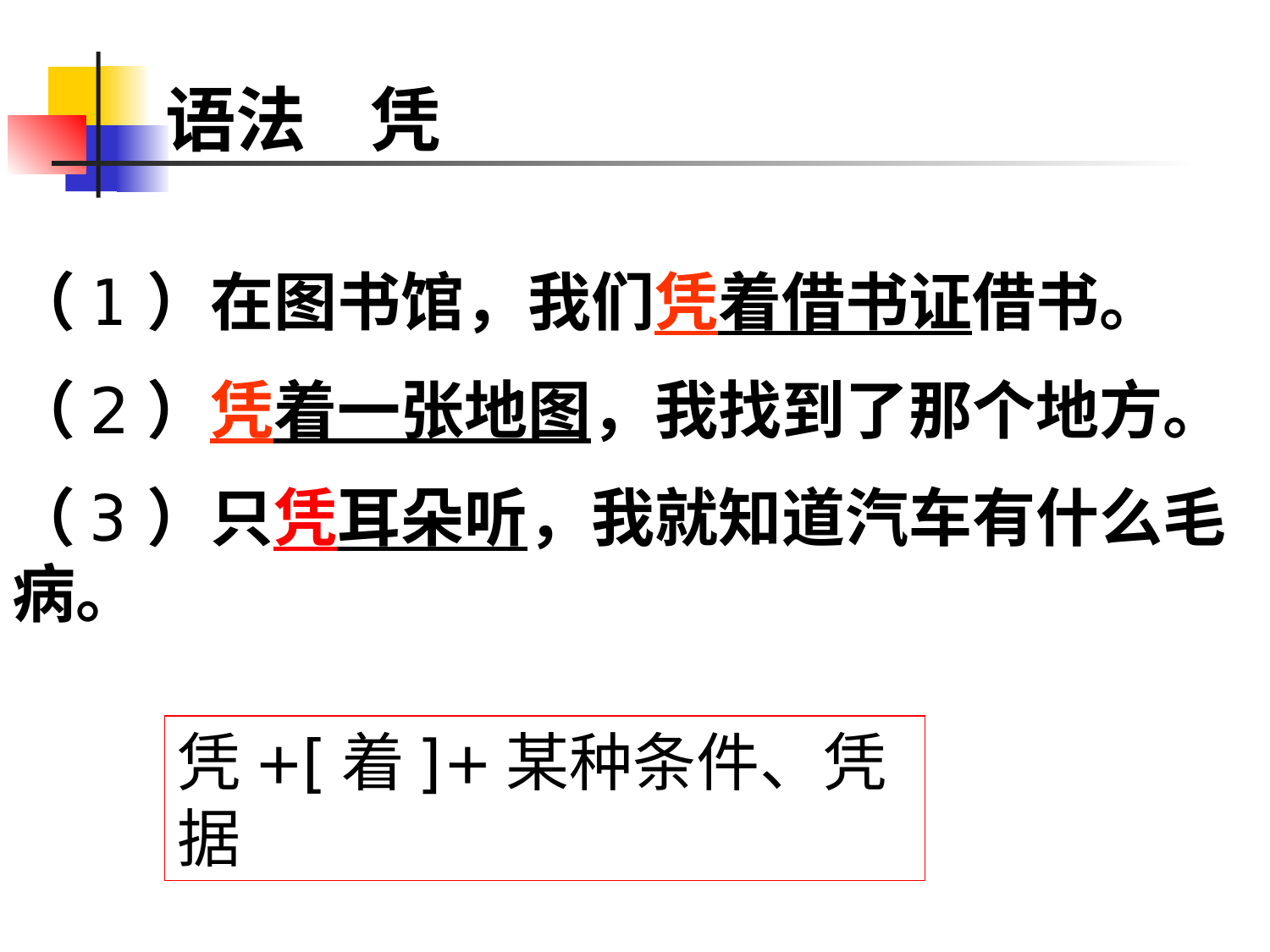

# 语法    凭
（1）在图书馆，我们凭着借书证借书。
（2）凭着一张地图，我找到了那个地方。
（3）只凭耳朵听，我就知道汽车有什么毛病。
凭+[着]+某种条件、凭据